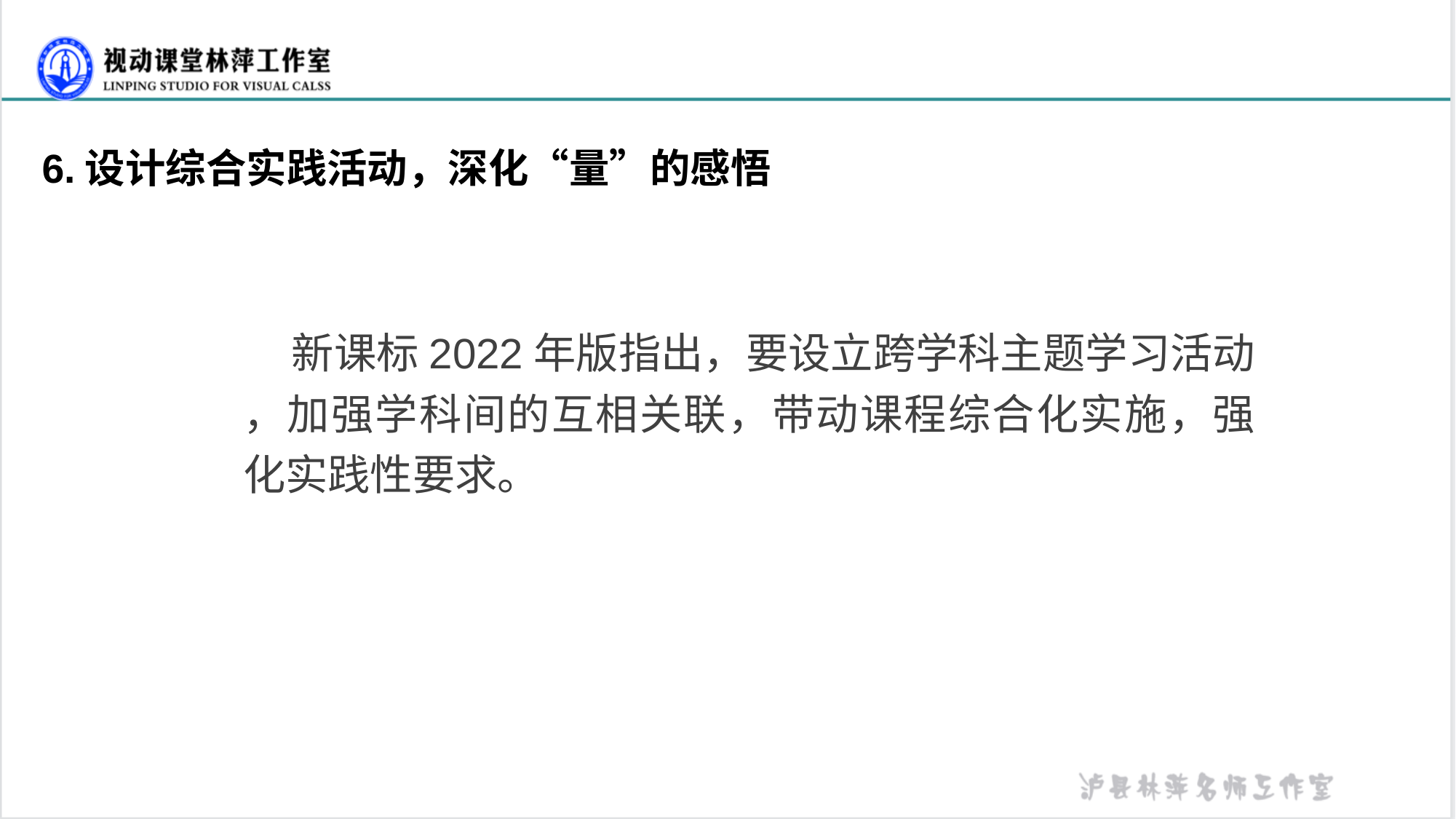

6.设计综合实践活动，深化“量”的感悟
    新课标2022年版指出，要设立跨学科主题学习活动 ，加强学科间的互相关联，带动课程综合化实施，强化实践性要求。